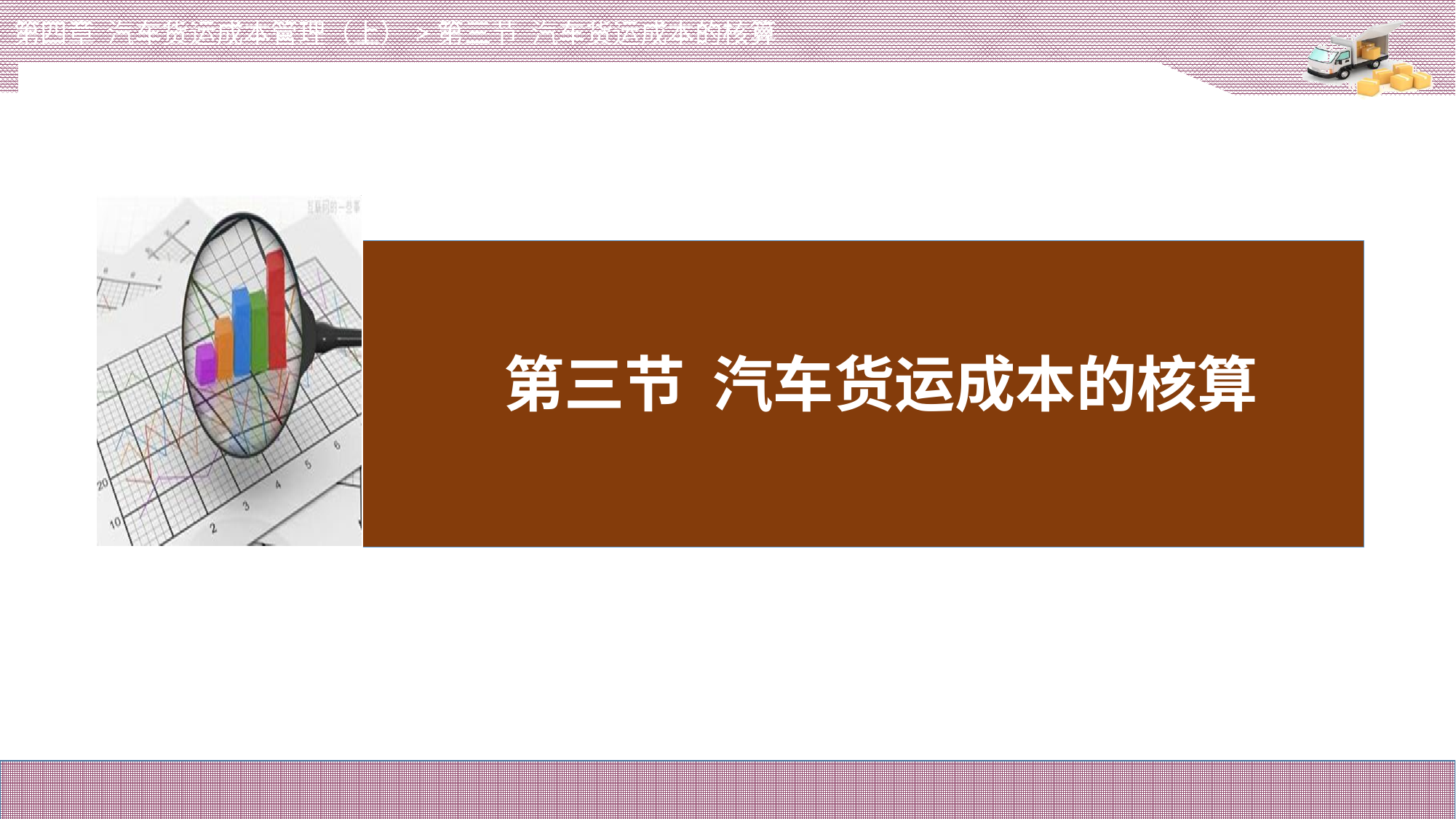

第四章  汽车货运成本管理（上）>第三节  汽车货运成本的核算
      第三节  汽车货运成本的核算